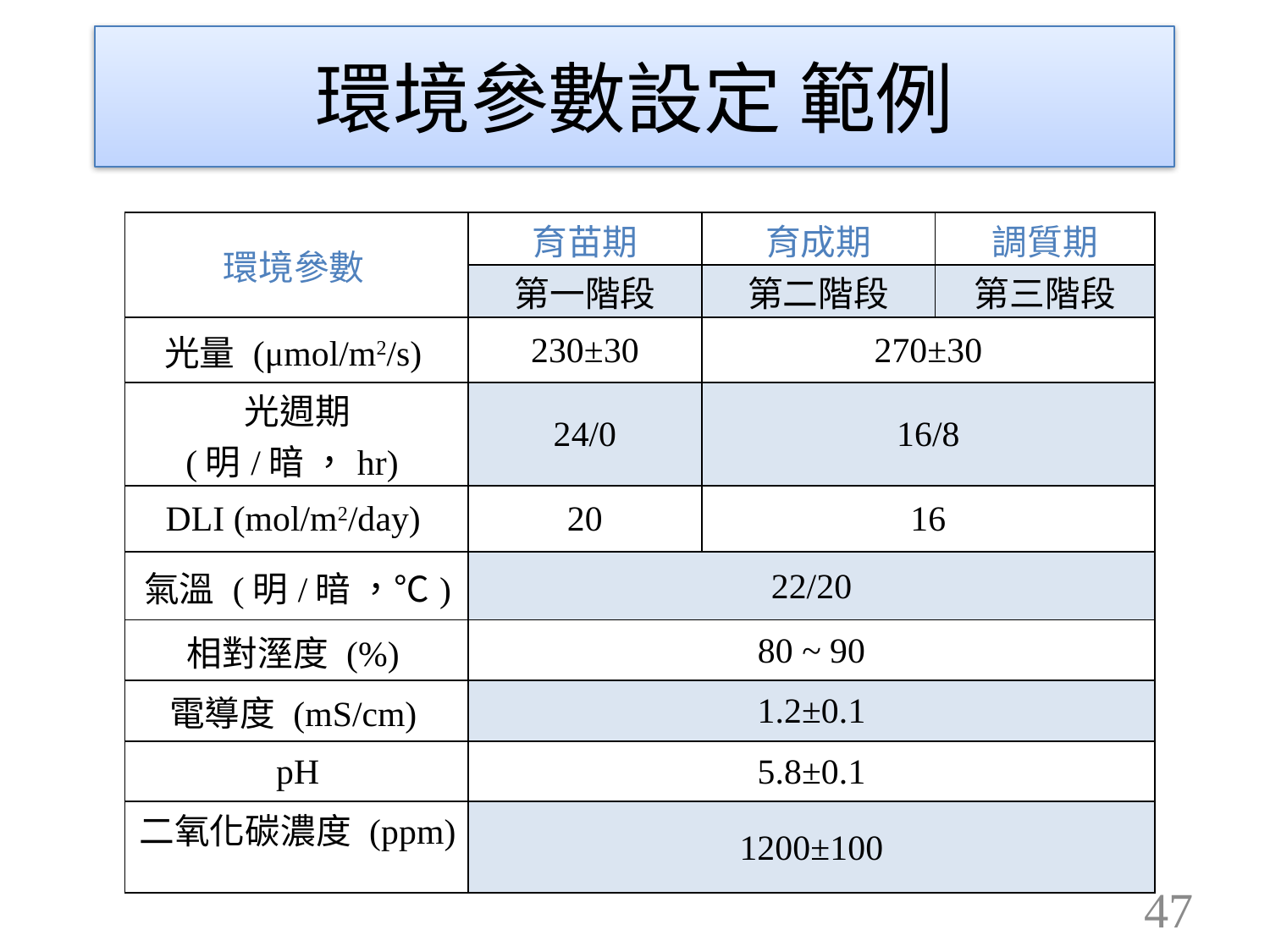

# 環境參數設定 範例
| 環境參數 | 育苗期 | 育成期 | 調質期 |
| --- | --- | --- | --- |
|  | 第一階段 | 第二階段 | 第三階段 |
| 光量 (μmol/m2/s) | 230±30 | 270±30 |  |
| 光週期 (明/暗 ，hr) | 24/0 | 16/8 |  |
| DLI (mol/m2/day) | 20 | 16 |  |
| 氣溫 (明/暗 ，℃) | 22/20 |  |  |
| 相對溼度 (%) | 80 ~ 90 |  |  |
| 電導度 (mS/cm) | 1.2±0.1 |  |  |
| pH | 5.8±0.1 |  |  |
| 二氧化碳濃度 (ppm) | 1200±100 |  |  |
47